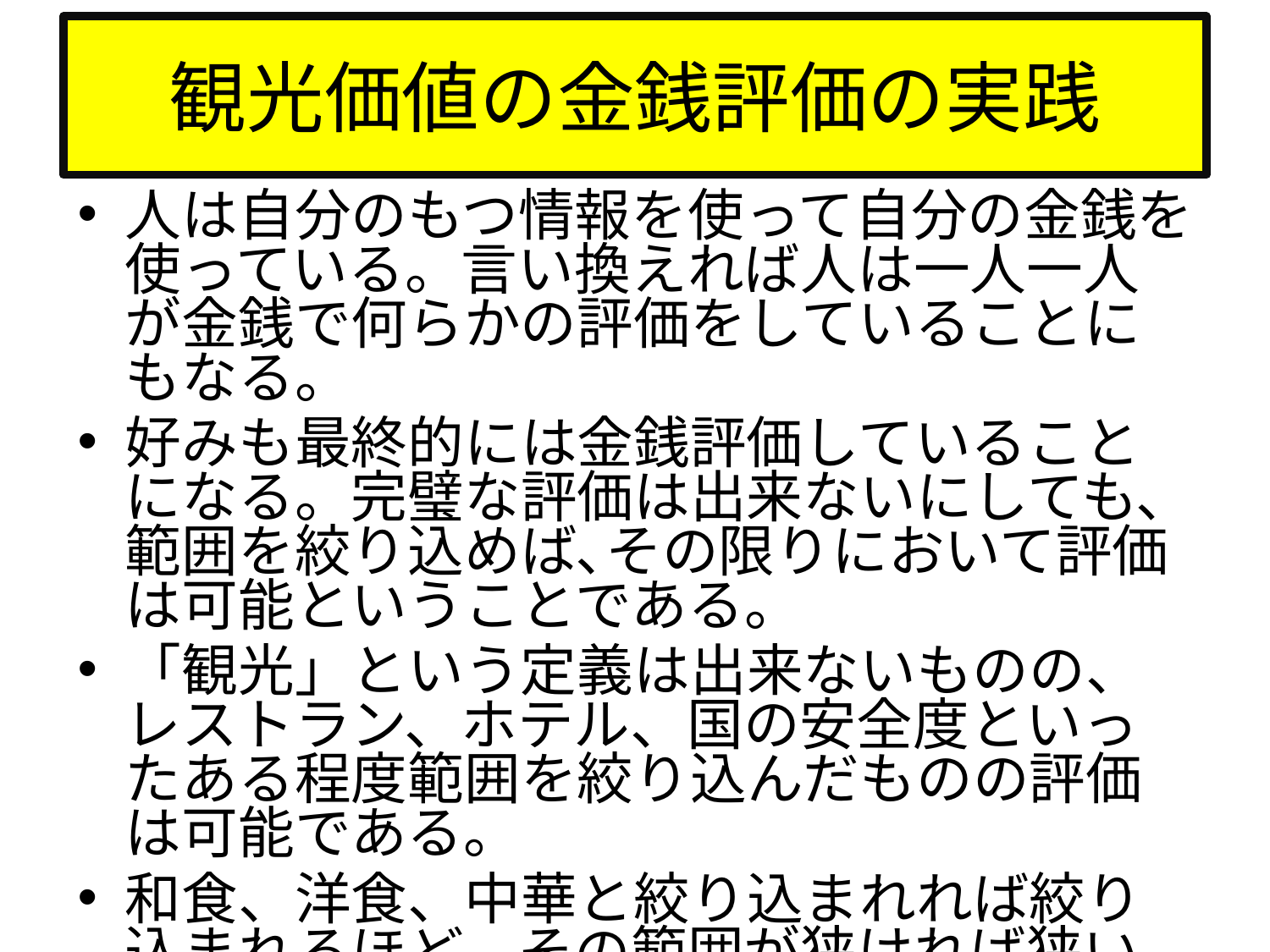

# 観光価値の金銭評価の実践
人は自分のもつ情報を使って自分の金銭を使っている。言い換えれば人は一人一人が金銭で何らかの評価をしていることにもなる。
好みも最終的には金銭評価していることになる。完璧な評価は出来ないにしても、範囲を絞り込めば､その限りにおいて評価は可能ということである。
「観光」という定義は出来ないものの、レストラン、ホテル、国の安全度といったある程度範囲を絞り込んだものの評価は可能である。
和食、洋食、中華と絞り込まれれば絞り込まれるほど、その範囲が狭ければ狭いほど正確に評価ができるということになる。